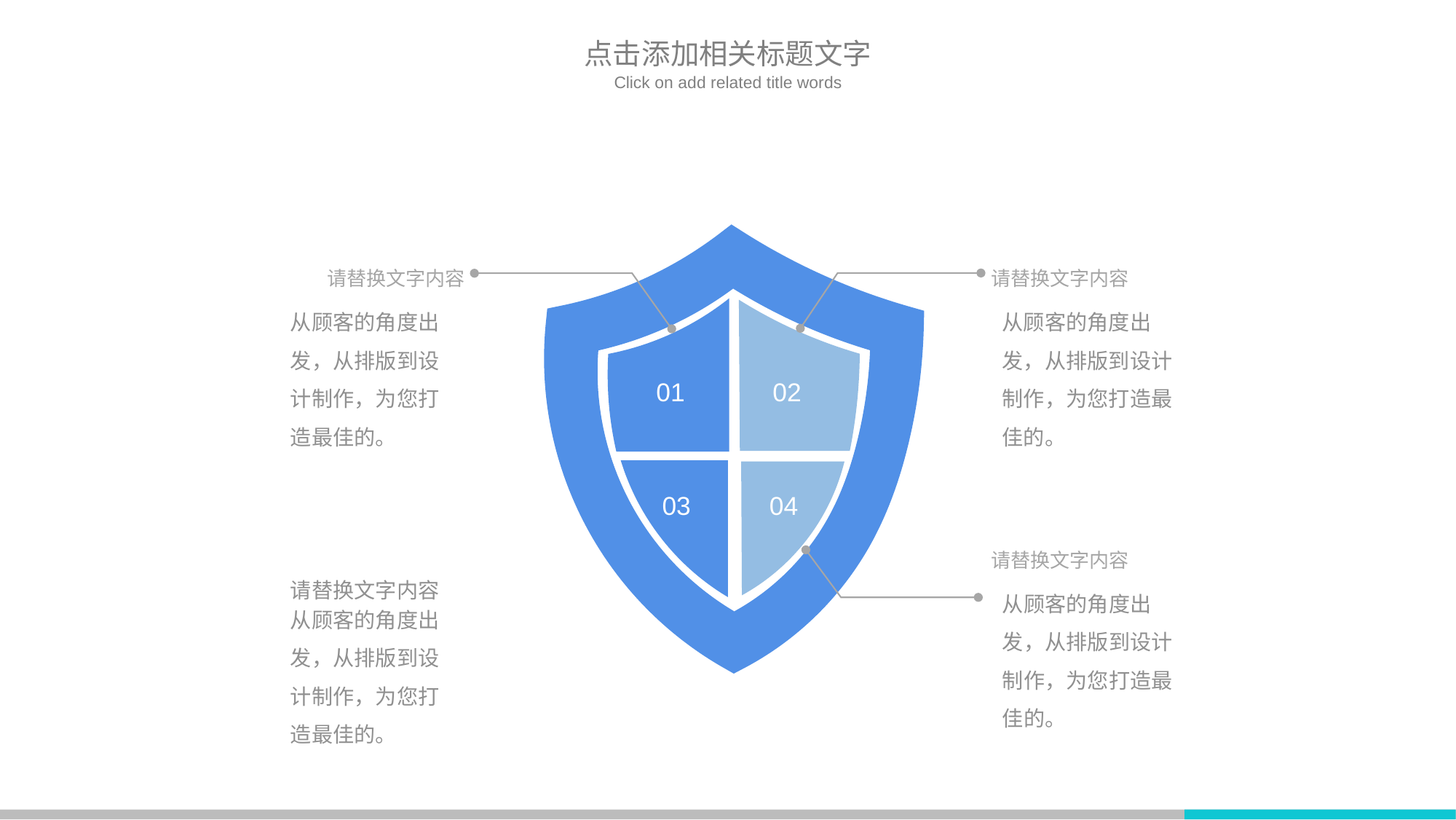

点击添加相关标题文字
Click on add related title words

01
02

03
04
请替换文字内容

从顾客的角度出发，从排版到设计制作，为您打造最佳的。
请替换文字内容

从顾客的角度出发，从排版到设计制作，为您打造最佳的。
请替换文字内容

从顾客的角度出发，从排版到设计制作，为您打造最佳的。

请替换文字内容
从顾客的角度出发，从排版到设计制作，为您打造最佳的。